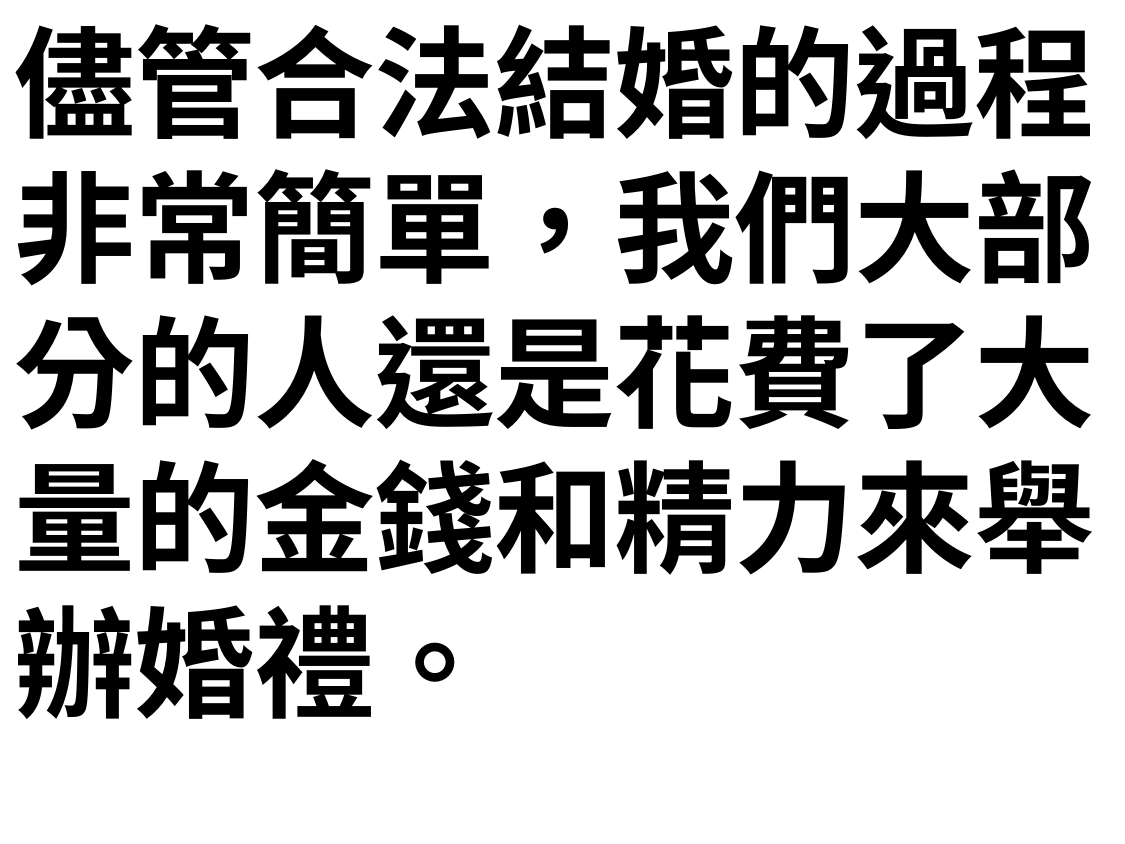

儘管合法結婚的過程非常簡單，我們大部分的人還是花費了大量的金錢和精力來舉辦婚禮。